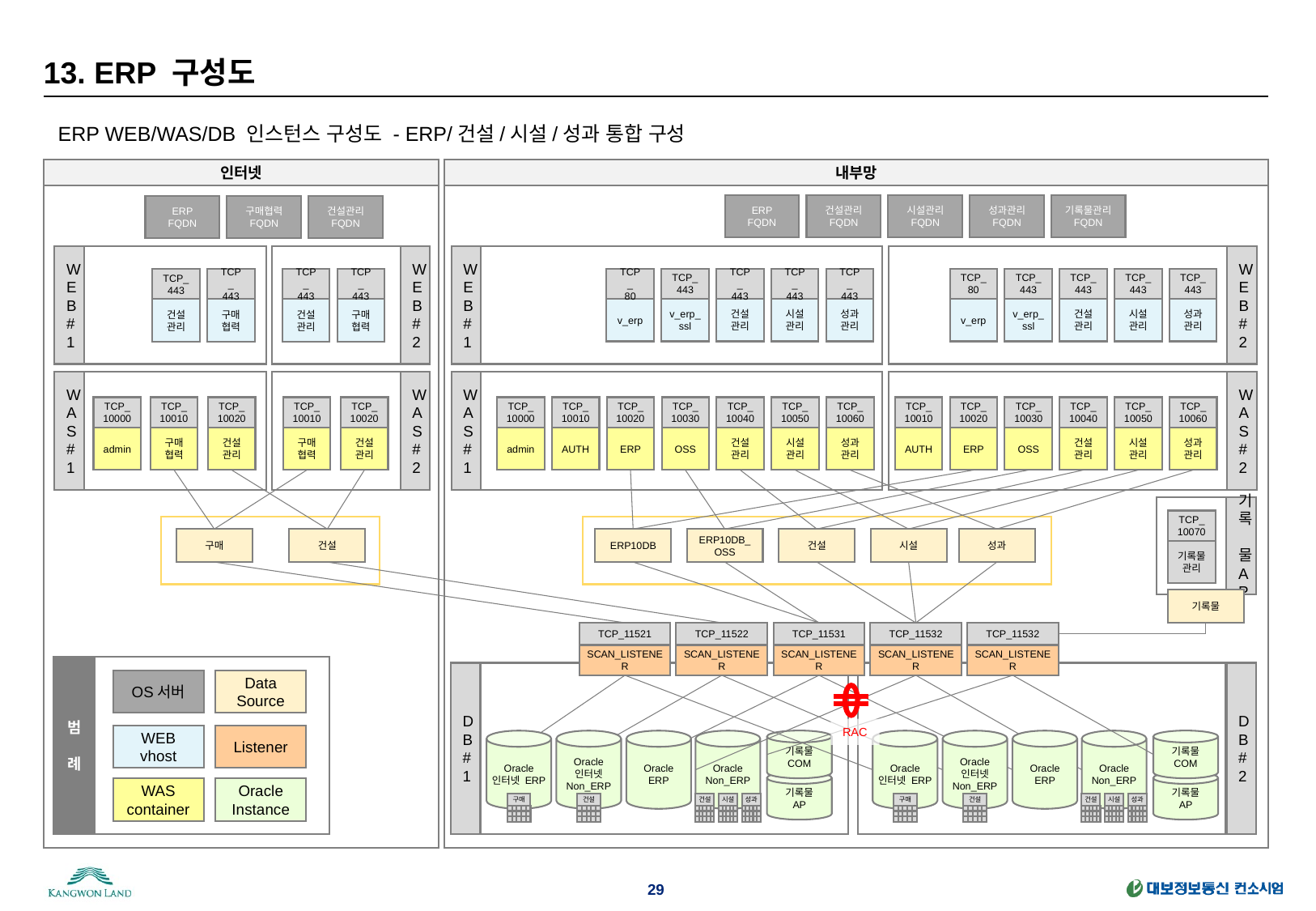

# 13. ERP 구성도
ERP WEB/WAS/DB 인스턴스 구성도 - ERP/건설/시설/성과 통합 구성
인터넷
내부망

ERP
FQDN
건설관리
FQDN
시설관리
FQDN
성과관리
FQDN
기록물관리
FQDN
ERP
FQDN
구매협력
FQDN
건설관리
FQDN
WEB#1

WEB#2
WEB#1

WEB#2
TCP_
80
TCP_
443
TCP_
443
TCP_
443
TCP_
443
TCP_
80
TCP_
443
TCP_
443
TCP_
443
TCP_
443
TCP_
443
TCP_
443
TCP_
443
TCP_
443
v_erp
v_erp_
ssl
건설
관리
시설
관리
성과
관리
v_erp
v_erp_
ssl
건설
관리
시설
관리
성과
관리
건설
관리
구매
협력
건설
관리
구매
협력
WAS
#1

WAS
#2
WAS
#1

WAS
#2
TCP_
10000
TCP_
10010
TCP_
10020
TCP_
10010
TCP_
10020
TCP_
10000
TCP_
10010
TCP_
10020
TCP_
10030
TCP_
10040
TCP_
10050
TCP_
10060
TCP_
10010
TCP_
10020
TCP_
10030
TCP_
10040
TCP_
10050
TCP_
10060
admin
구매
협력
건설
관리
구매
협력
건설
관리
admin
AUTH
ERP
OSS
건설
관리
시설
관리
성과
관리
AUTH
ERP
OSS
건설
관리
시설
관리
성과
관리

기록
물
AP
TCP_
10070
기록물
관리

구매
건설
ERP10DB
ERP10DB_
OSS
건설
시설
성과
기록물
TCP_11521
TCP_11522
TCP_11531
TCP_11532
TCP_11532
SCAN_LISTENER
SCAN_LISTENER
SCAN_LISTENER
SCAN_LISTENER
SCAN_LISTENER

범

례
DB#1

DB#2
OS서버
Data
Source

RAC
Listener
WEB
vhost
기록물
COM
기록물
COM
Oracle
인터넷 ERP
Oracle
인터넷 Non_ERP
Oracle
ERP
Oracle
Non_ERP
Oracle
인터넷 ERP
Oracle
인터넷 Non_ERP
Oracle
ERP
Oracle
Non_ERP
기록물
AP
기록물
AP
WAS
container
Oracle
Instance
구매

건설

건설

시설

성과

구매

건설

건설

시설

성과

29